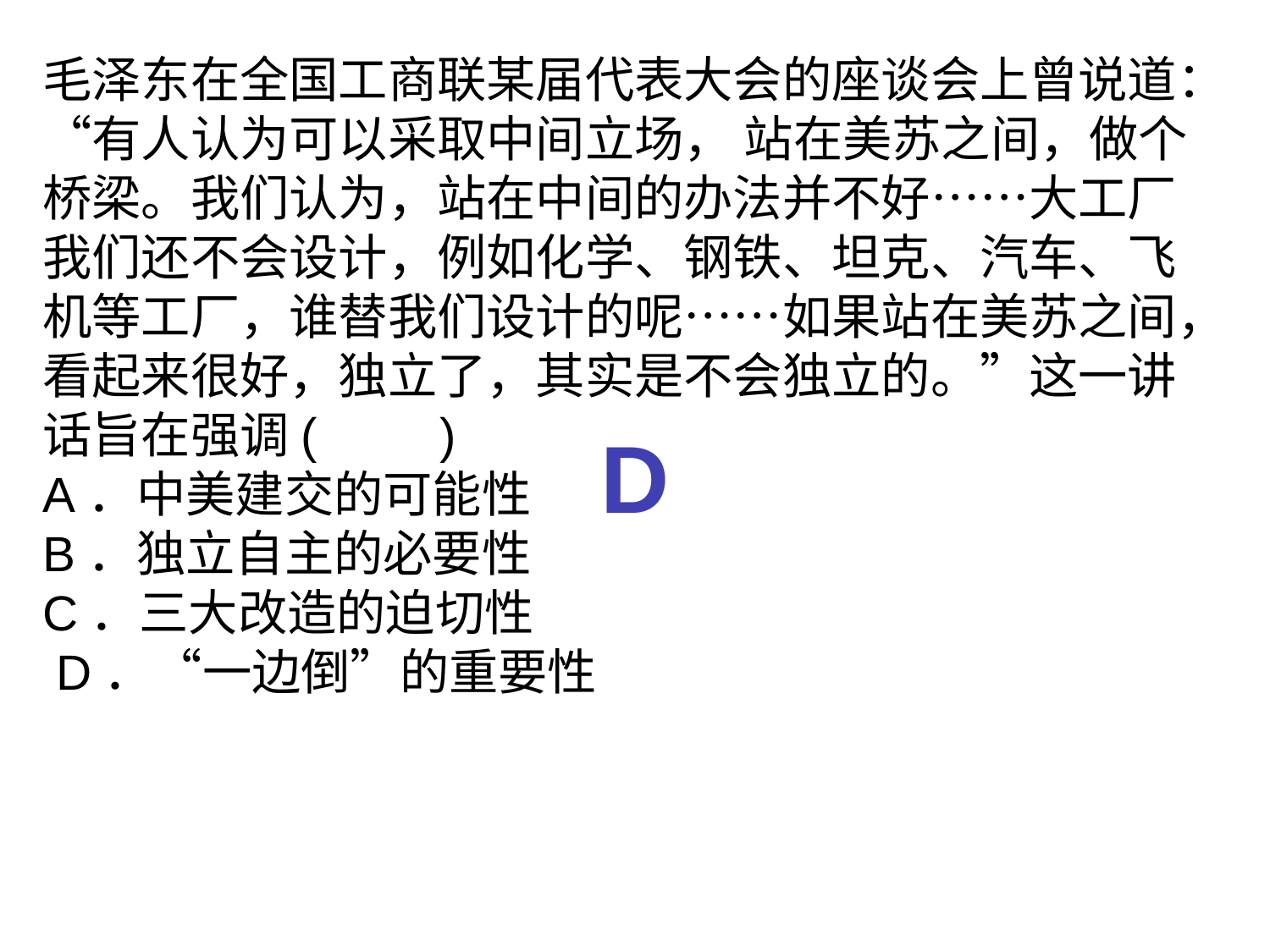

毛泽东在全国工商联某届代表大会的座谈会上曾说道：“有人认为可以采取中间立场， 站在美苏之间，做个桥梁。我们认为，站在中间的办法并不好……大工厂我们还不会设计，例如化学、钢铁、坦克、汽车、飞机等工厂，谁替我们设计的呢……如果站在美苏之间，看起来很好，独立了，其实是不会独立的。”这一讲话旨在强调(　　)
A．中美建交的可能性
B．独立自主的必要性
C．三大改造的迫切性
 D．“一边倒”的重要性
D